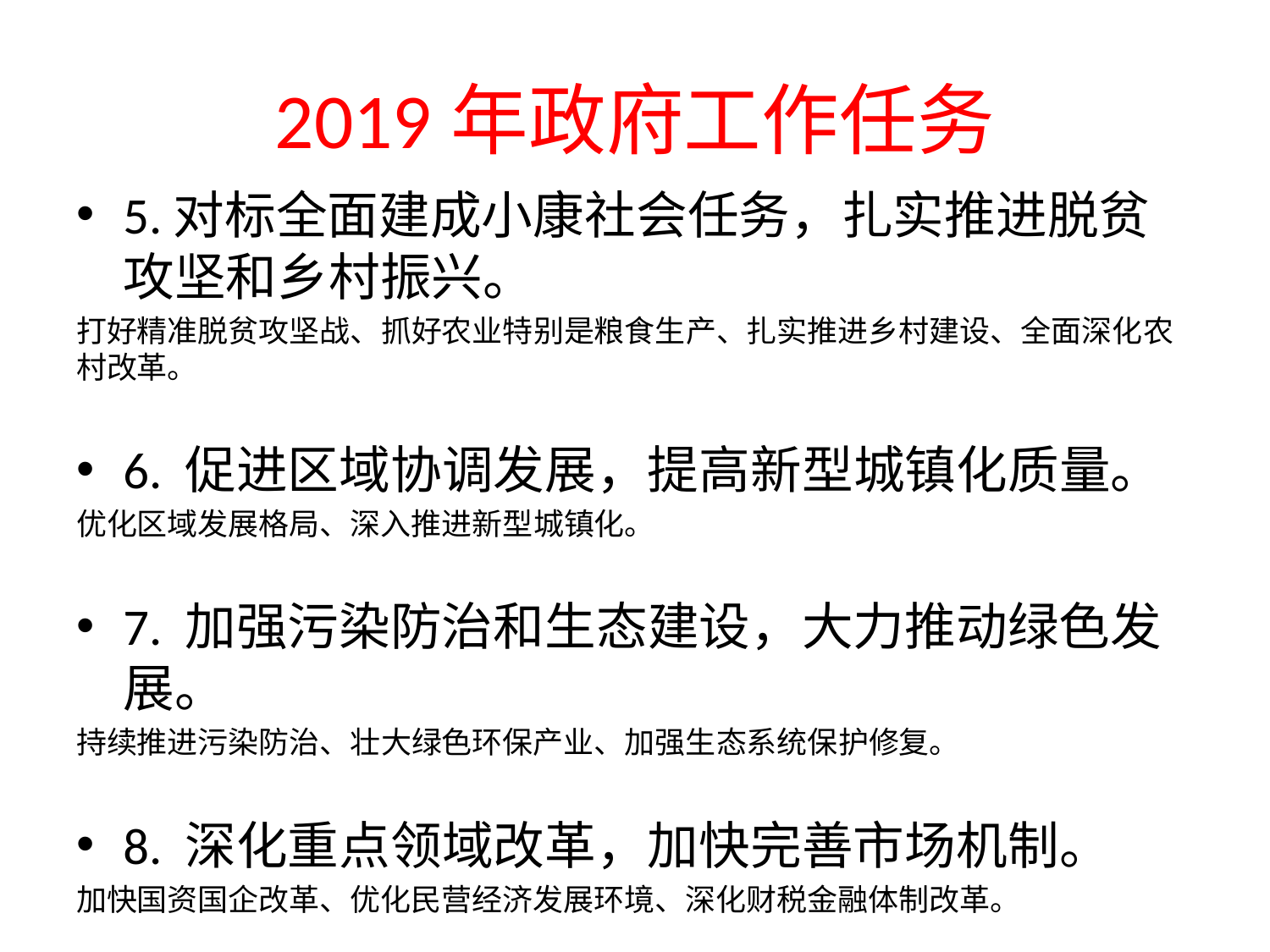

# 2019年政府工作任务
5.对标全面建成小康社会任务，扎实推进脱贫攻坚和乡村振兴。
打好精准脱贫攻坚战、抓好农业特别是粮食生产、扎实推进乡村建设、全面深化农村改革。

6. 促进区域协调发展，提高新型城镇化质量。
优化区域发展格局、深入推进新型城镇化。

7. 加强污染防治和生态建设，大力推动绿色发展。
持续推进污染防治、壮大绿色环保产业、加强生态系统保护修复。

8. 深化重点领域改革，加快完善市场机制。
加快国资国企改革、优化民营经济发展环境、深化财税金融体制改革。